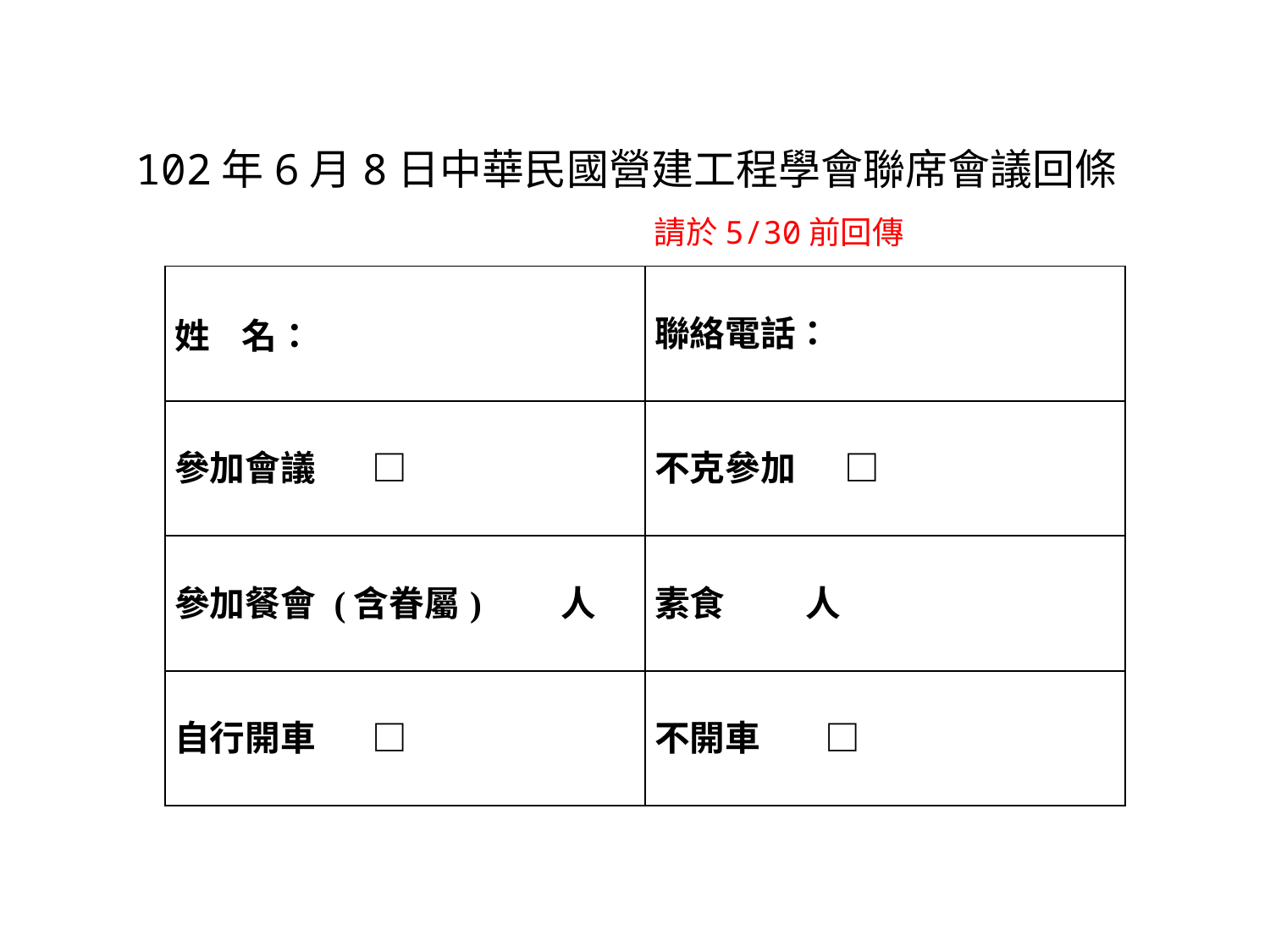

#
102年6月8日中華民國營建工程學會聯席會議回條
                               請於5/30前回傳
| 姓 名： | 聯絡電話： |
| --- | --- |
| 參加會議 □ | 不克參加 □ |
| 參加餐會 (含眷屬) 人 | 素食 人 |
| 自行開車 □ | 不開車 □ |